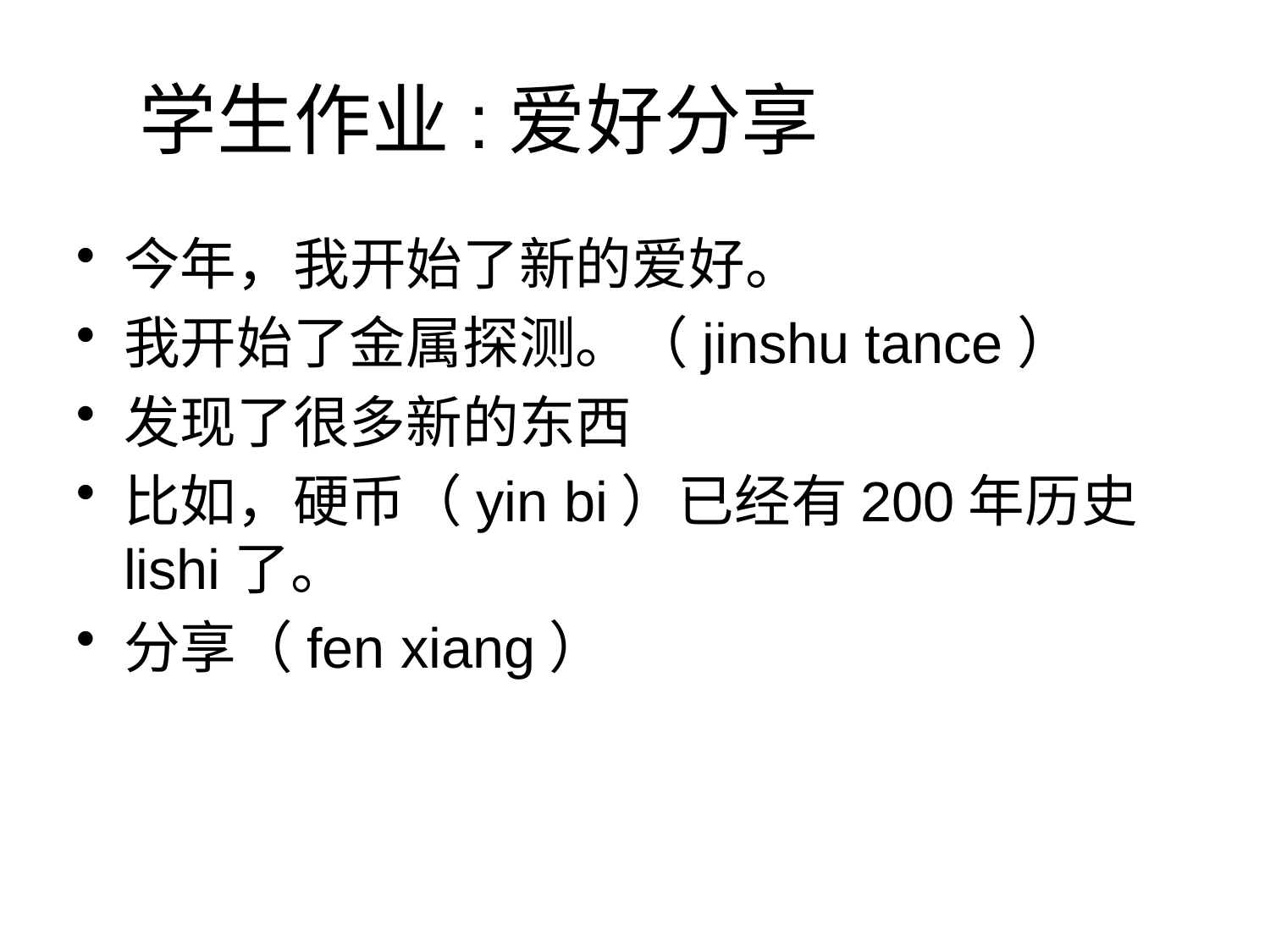

# 学生作业:爱好分享
今年，我开始了新的爱好。
我开始了金属探测。（jinshu tance）
发现了很多新的东西
比如，硬币（yin bi）已经有200年历史lishi了。
分享（fen xiang）